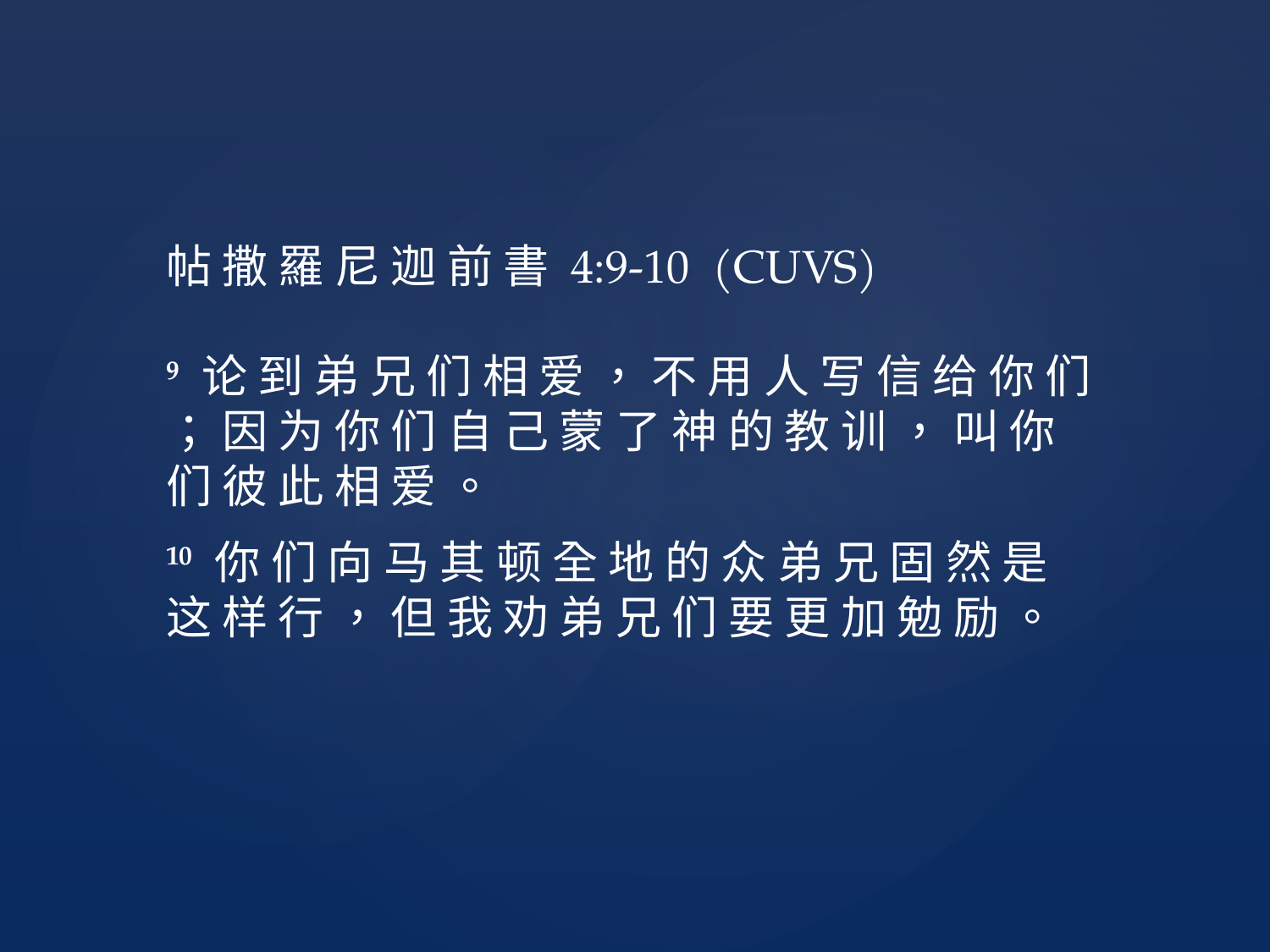

帖 撒 羅 尼 迦 前 書 4:9-10  (CUVS)

9 论 到 弟 兄 们 相 爱 ， 不 用 人 写 信 给 你 们 ； 因 为 你 们 自 己 蒙 了 神 的 教 训 ， 叫 你 们 彼 此 相 爱 。
10 你 们 向 马 其 顿 全 地 的 众 弟 兄 固 然 是 这 样 行 ， 但 我 劝 弟 兄 们 要 更 加 勉 励 。